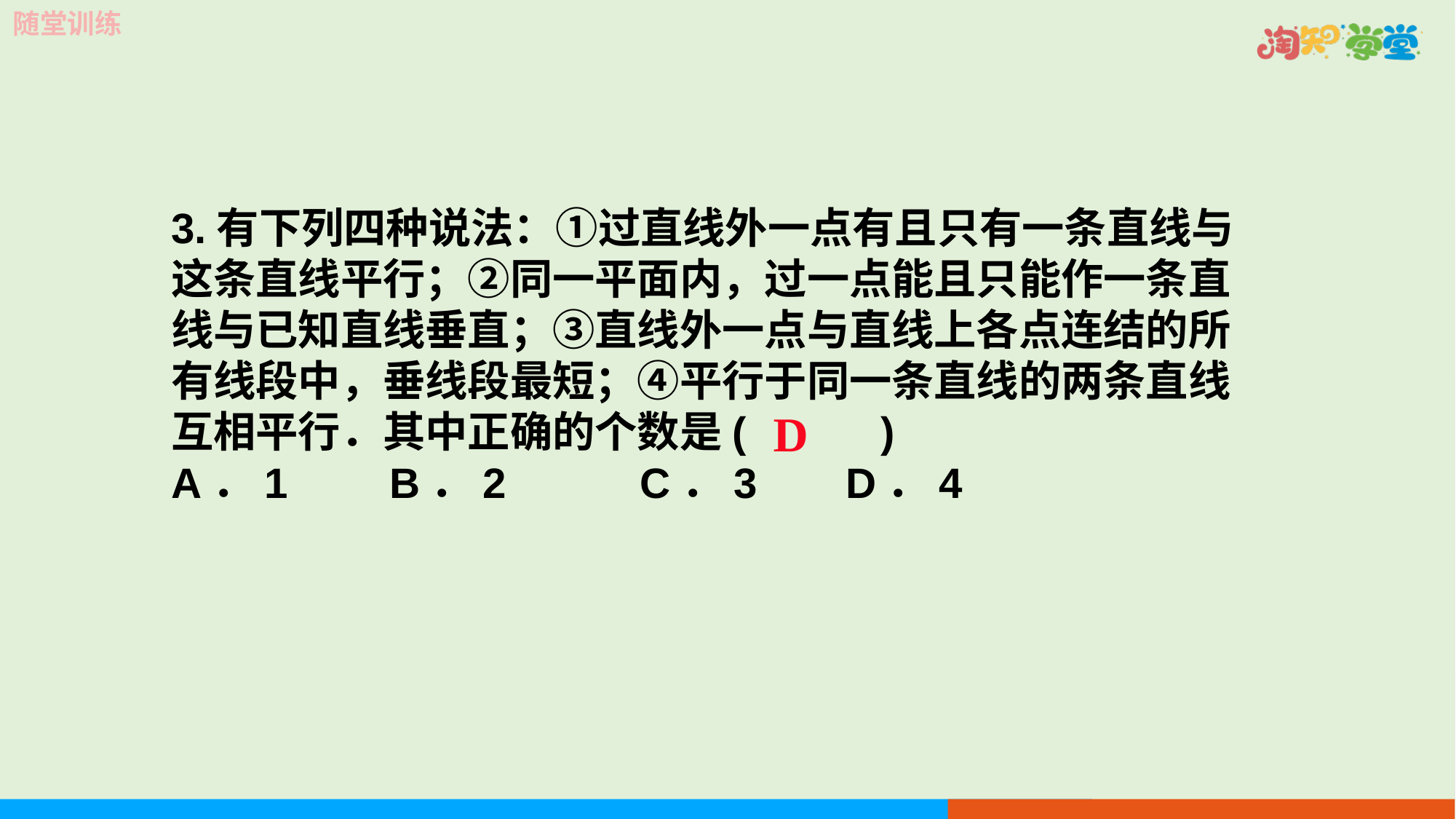

随堂训练
3.有下列四种说法：①过直线外一点有且只有一条直线与这条直线平行；②同一平面内，过一点能且只能作一条直线与已知直线垂直；③直线外一点与直线上各点连结的所有线段中，垂线段最短；④平行于同一条直线的两条直线互相平行．其中正确的个数是(　   　)
A．1　	B．2　　   C．3　	 D．4

D